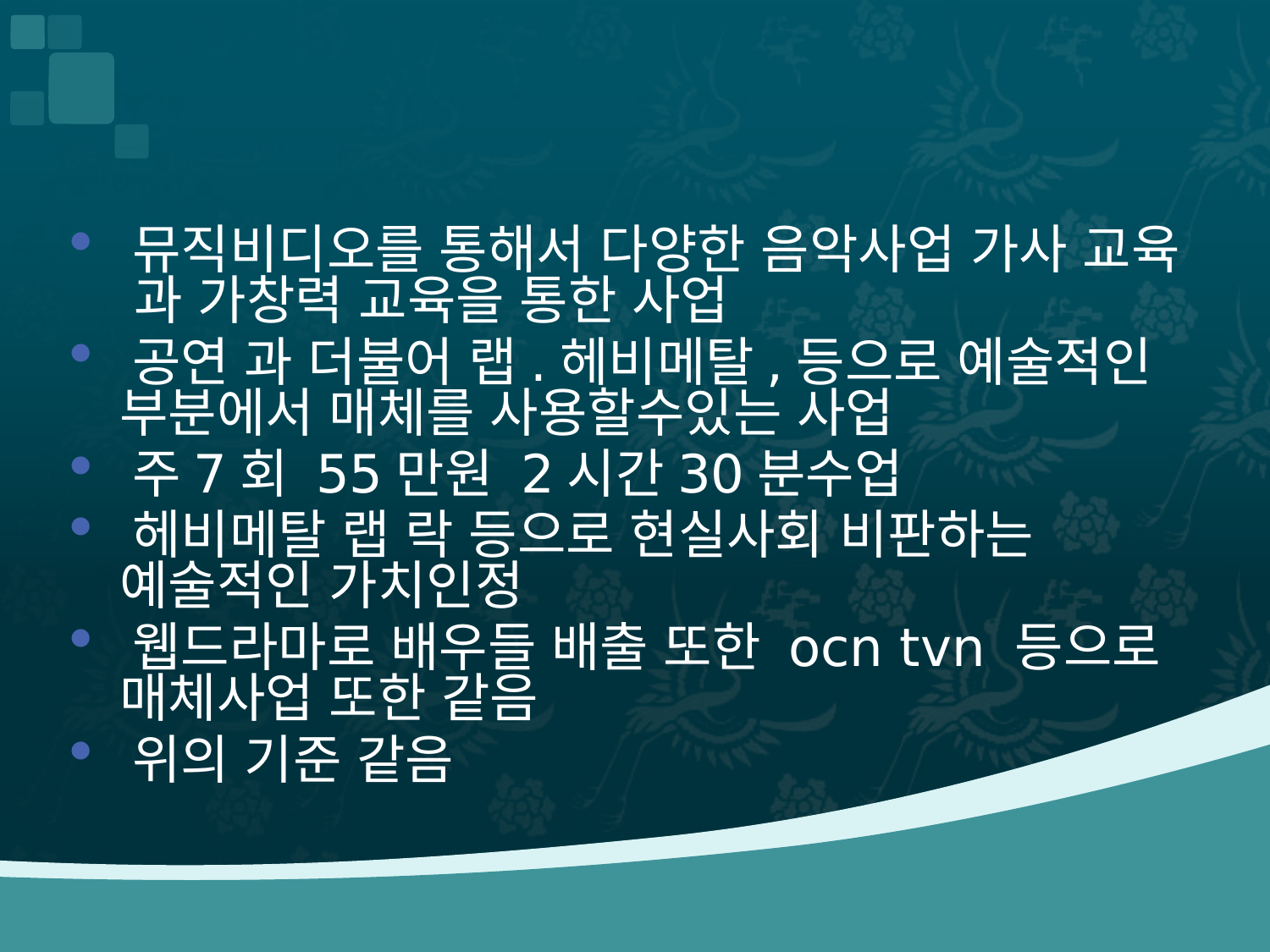

#
⁠뮤직비디오를 통해서 다양한 음악사업 가사 교육 과 가창력 교육을 통한 사업
⁠공연 과 더불어 랩.헤비메탈,등으로 예술적인 부분에서 매체를 사용할수있는 사업
⁠주7회 55만원 2시간30분수업
⁠헤비메탈 랩 락 등으로 현실사회 비판하는 예술적인 가치인정
⁠웹드라마로 배우들 배출 또한 ocn tvn 등으로 매체사업 또한 같음
⁠위의 기준 같음